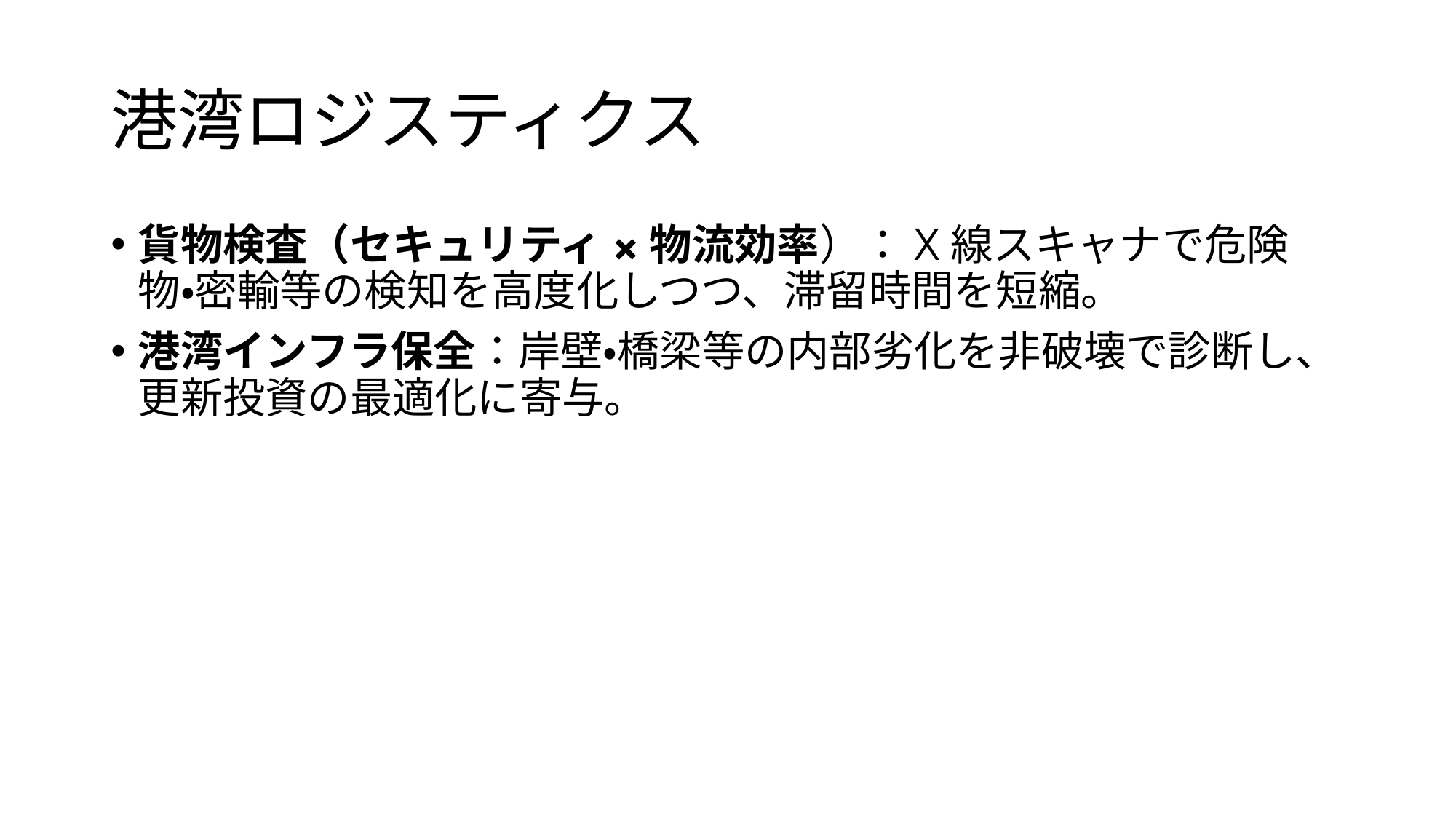

# 港湾ロジスティクス
貨物検査（セキュリティ×物流効率）：X線スキャナで危険物・密輸等の検知を高度化しつつ、滞留時間を短縮。
港湾インフラ保全：岸壁・橋梁等の内部劣化を非破壊で診断し、更新投資の最適化に寄与。